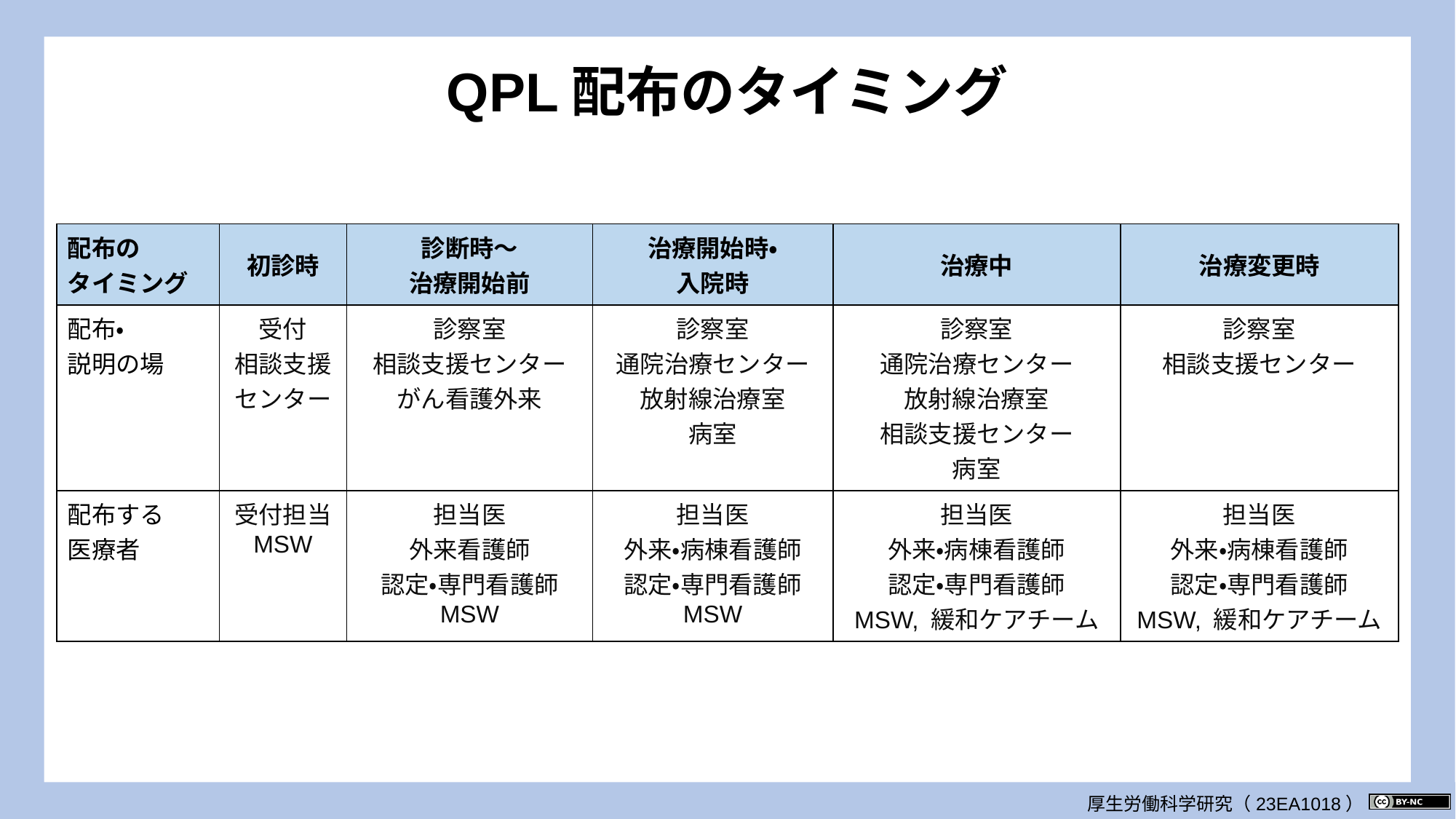

QPL配布のタイミング
| 配布の タイミング | 初診時 | 診断時～ 治療開始前 | 治療開始時・ 入院時 | 治療中 | 治療変更時 |
| --- | --- | --- | --- | --- | --- |
| 配布・ 説明の場 | 受付 相談支援センター | 診察室 相談支援センター がん看護外来 | 診察室 通院治療センター 放射線治療室 病室 | 診察室 通院治療センター 放射線治療室 相談支援センター 病室 | 診察室 相談支援センター |
| 配布する 医療者 | 受付担当 MSW | 担当医 外来看護師 認定・専門看護師 MSW | 担当医 外来・病棟看護師 認定・専門看護師 MSW | 担当医 外来・病棟看護師 認定・専門看護師 MSW, 緩和ケアチーム | 担当医 外来・病棟看護師 認定・専門看護師 MSW, 緩和ケアチーム |